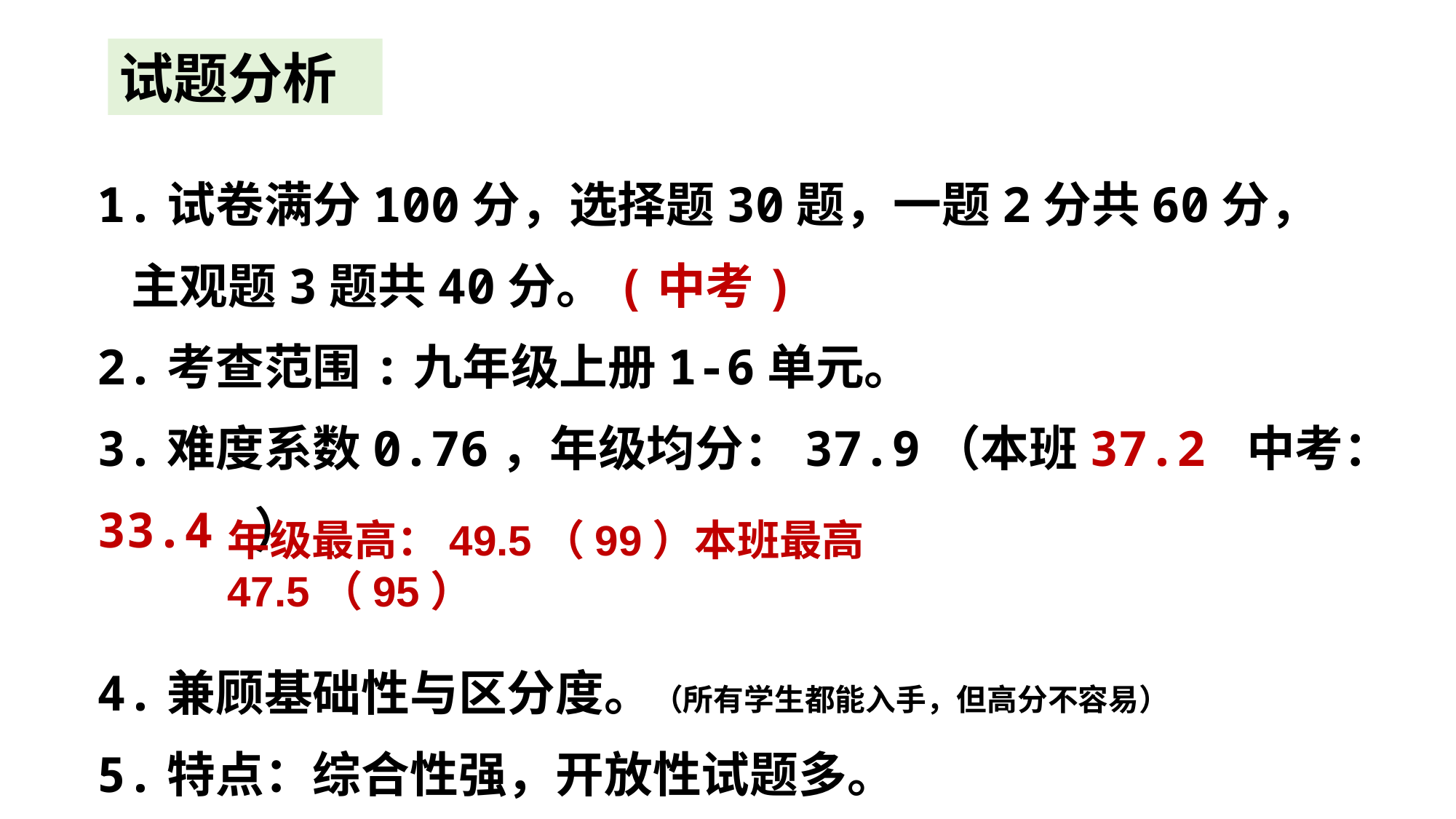

试题分析
1.试卷满分100分，选择题30题，一题2分共60分，
  主观题3题共40分。(中考)
2.考查范围:九年级上册1-6单元。
3.难度系数0.76，年级均分：37.9（本班37.2 中考：33.4 ）

4.兼顾基础性与区分度。（所有学生都能入手，但高分不容易）
5.特点：综合性强，开放性试题多。

年级最高：49.5（99）本班最高 47.5（95）